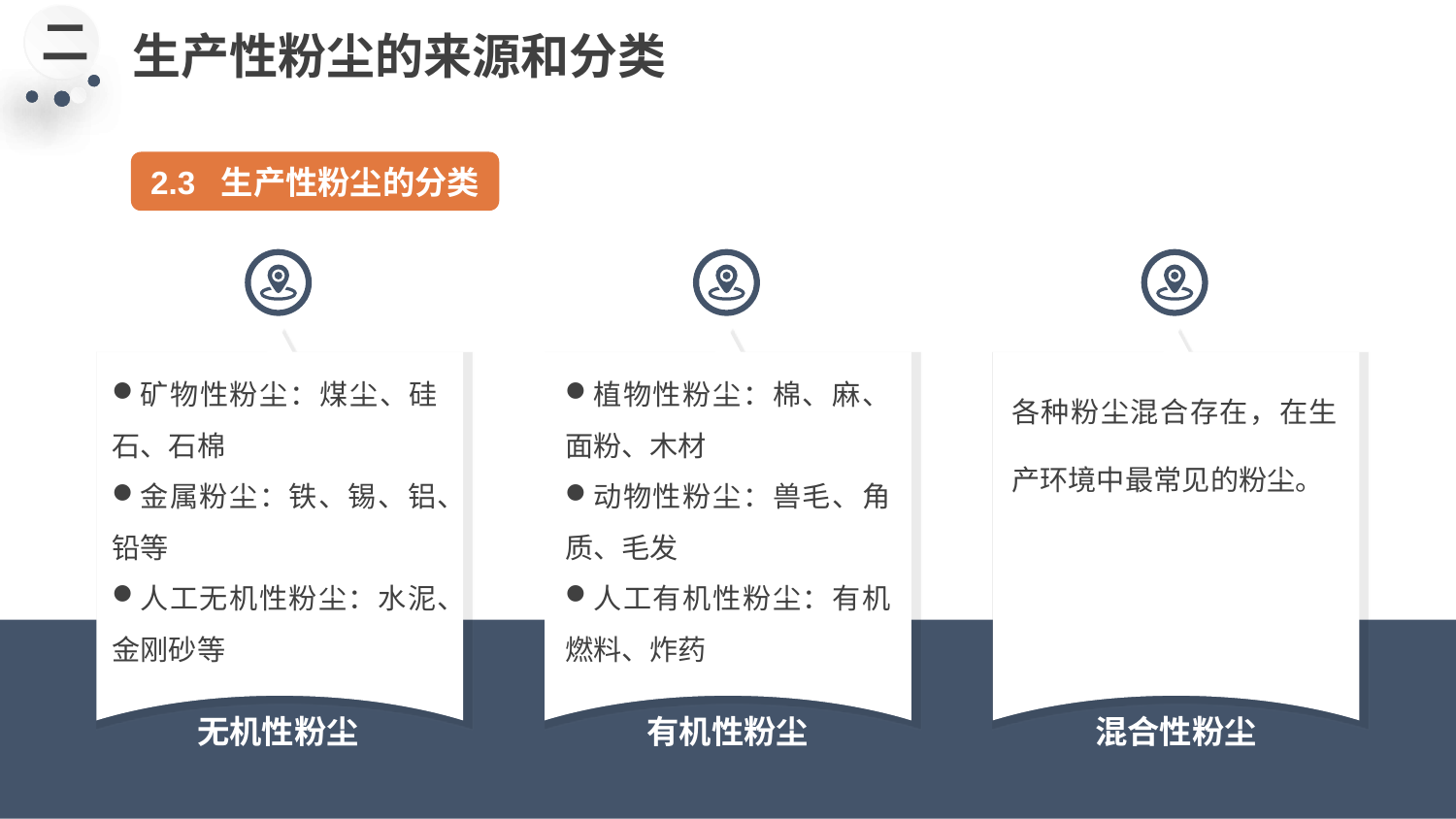

二
生产性粉尘的来源和分类
2.3  生产性粉尘的分类

矿物性粉尘：煤尘、硅石、石棉
金属粉尘：铁、锡、铝、铅等
人工无机性粉尘：水泥、金刚砂等
植物性粉尘：棉、麻、面粉、木材
动物性粉尘：兽毛、角质、毛发
人工有机性粉尘：有机燃料、炸药
各种粉尘混合存在，在生产环境中最常见的粉尘。

无机性粉尘
有机性粉尘
混合性粉尘